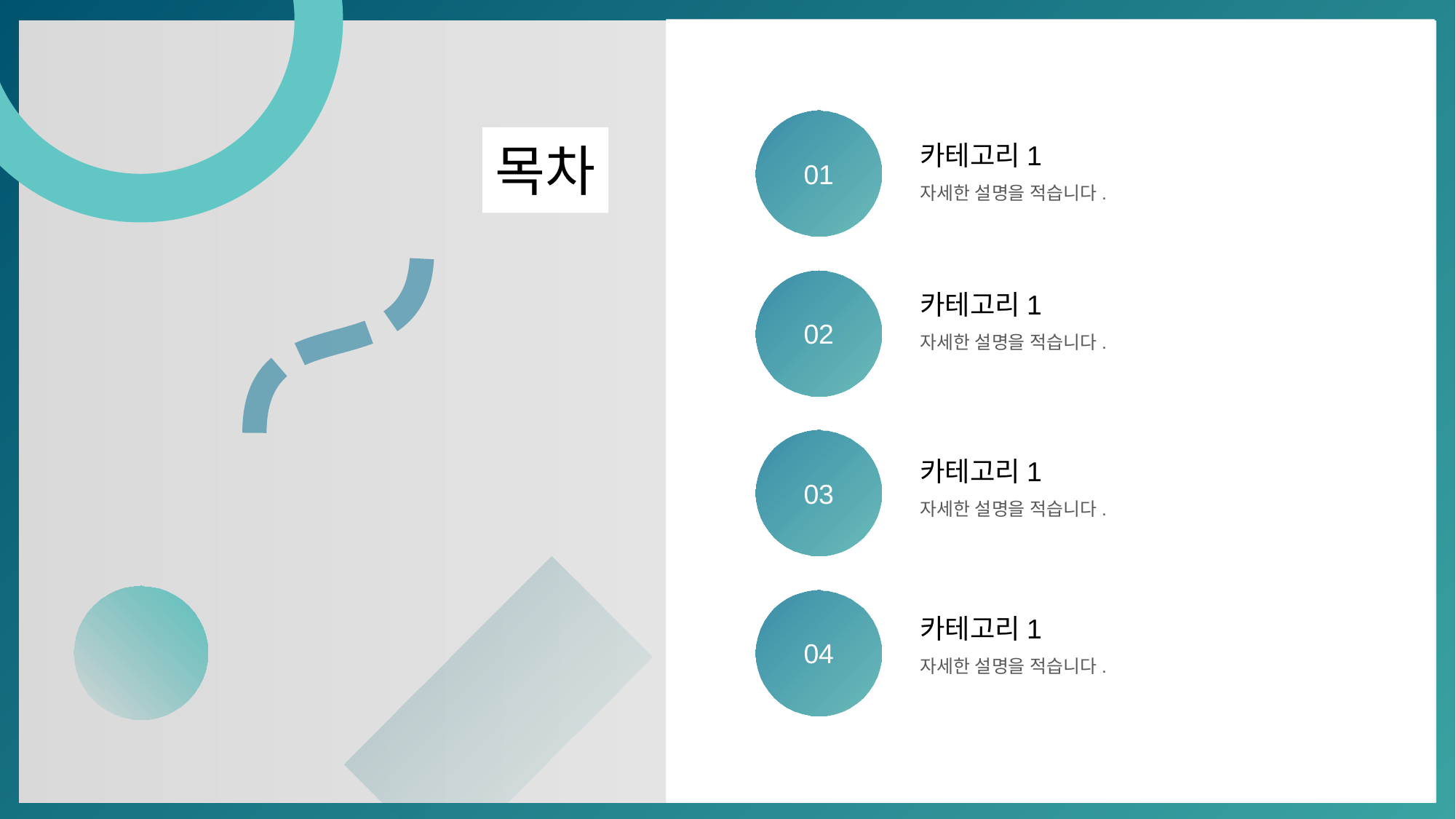

카테고리1
자세한 설명을 적습니다.

# 목차
카테고리1
자세한 설명을 적습니다.

카테고리1
자세한 설명을 적습니다.

카테고리1
자세한 설명을 적습니다.